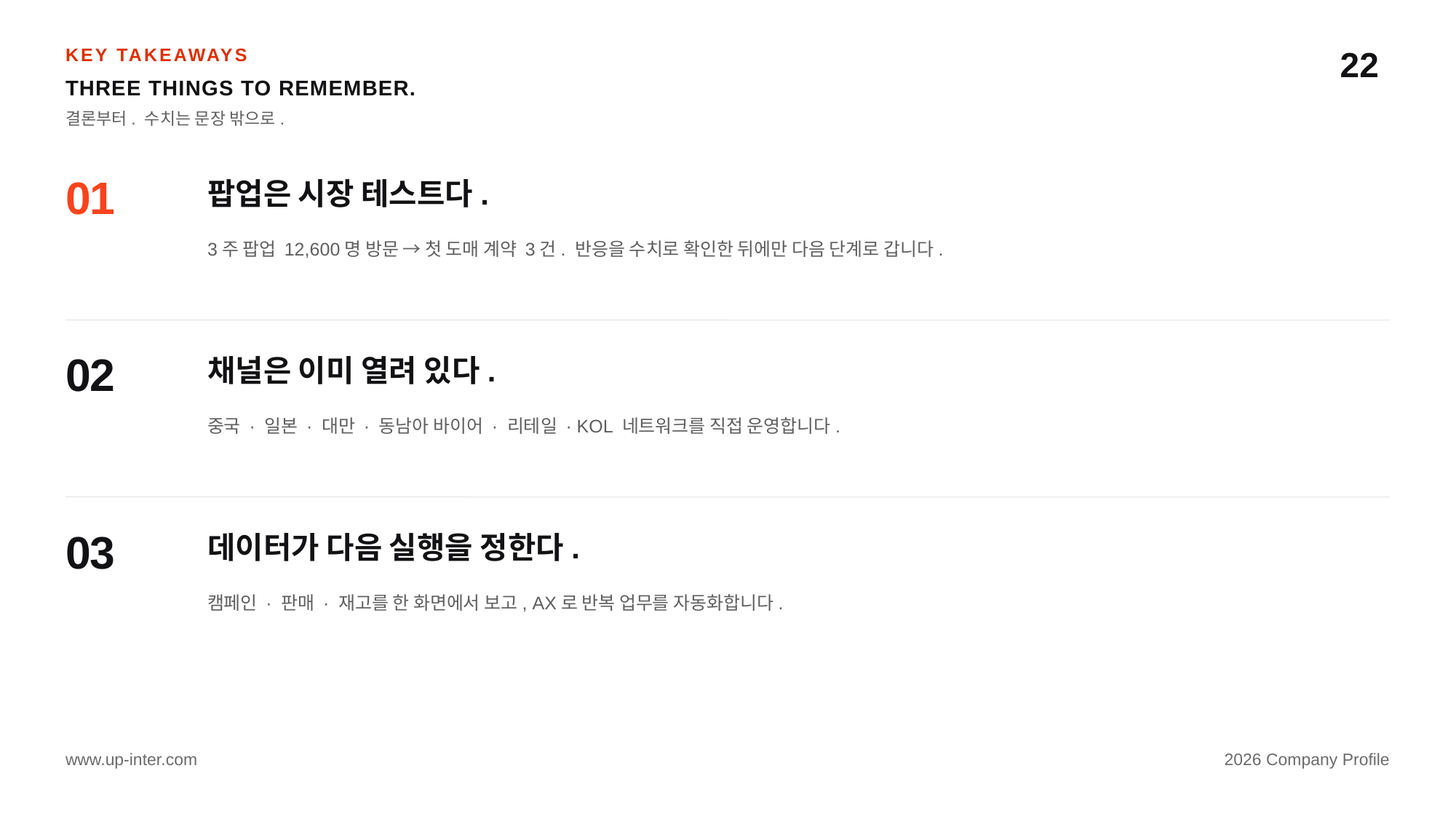

22
KEY TAKEAWAYS
THREE THINGS TO REMEMBER.
결론부터. 수치는 문장 밖으로.
01
팝업은 시장 테스트다.
3주 팝업 12,600명 방문 → 첫 도매 계약 3건. 반응을 수치로 확인한 뒤에만 다음 단계로 갑니다.

02
채널은 이미 열려 있다.
중국 · 일본 · 대만 · 동남아 바이어 · 리테일 · KOL 네트워크를 직접 운영합니다.

03
데이터가 다음 실행을 정한다.
캠페인 · 판매 · 재고를 한 화면에서 보고, AX로 반복 업무를 자동화합니다.